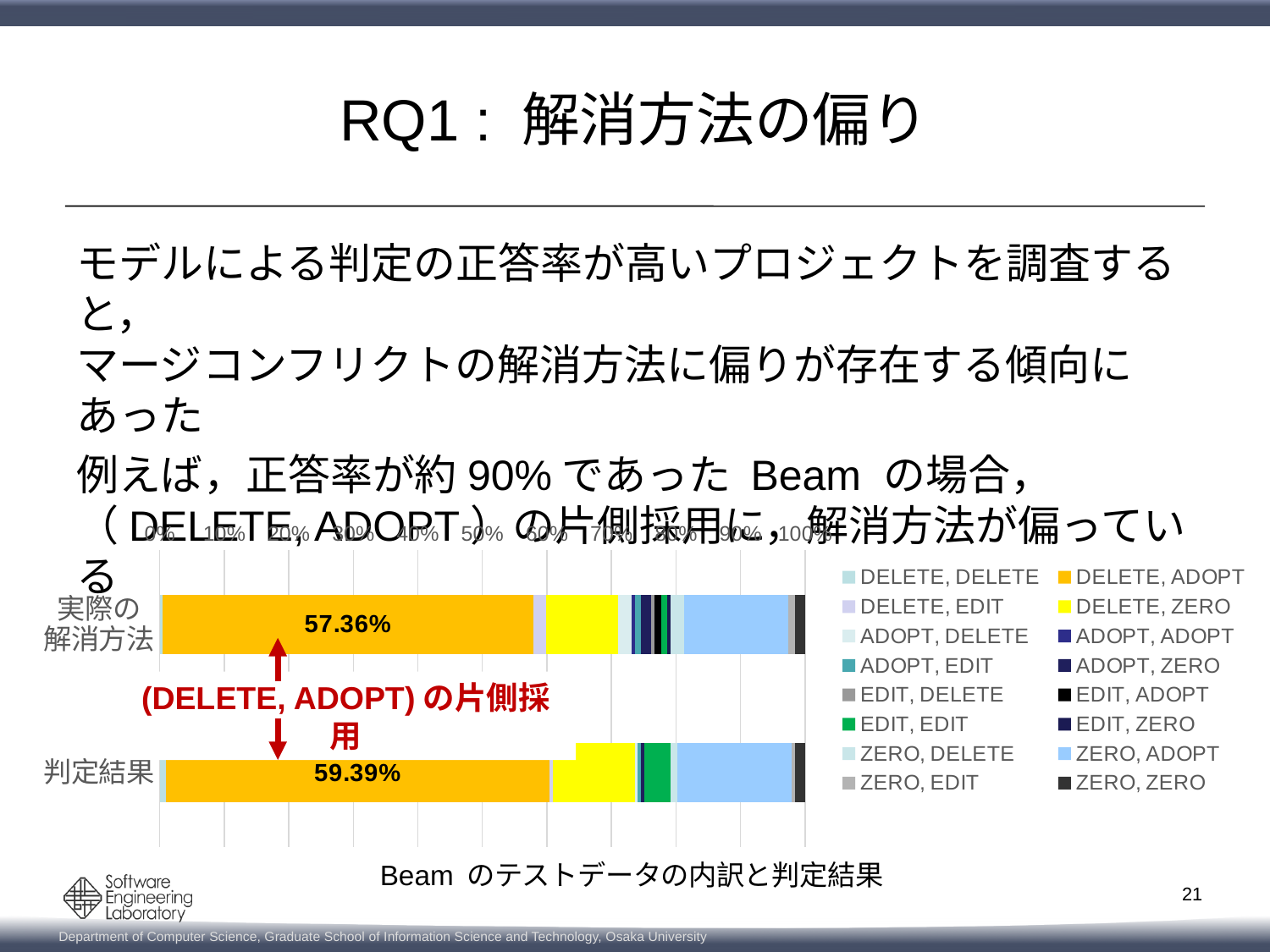

# RQ1 : 解消方法の偏り
モデルによる判定の正答率が高いプロジェクトを調査すると，
マージコンフリクトの解消方法に偏りが存在する傾向にあった
例えば，正答率が約90%であった Beam の場合，
（DELETE, ADOPT）の片側採用に，解消方法が偏っている

### Chart: Beam のテストデータの内訳と判定結果

| Category | DELETE, DELETE | DELETE, ADOPT | DELETE, EDIT | DELETE, ZERO | ADOPT, DELETE | ADOPT, ADOPT | ADOPT, EDIT | ADOPT, ZERO | EDIT, DELETE | EDIT, ADOPT | EDIT, EDIT | EDIT, ZERO | ZERO, DELETE | ZERO, ADOPT | ZERO, EDIT | ZERO, ZERO |
|---|---|---|---|---|---|---|---|---|---|---|---|---|---|---|---|---|
| 実際の
解消方法 | 0.005076142131979695 | 0.5736040609137056 | 0.02030456852791878 | 0.1116751269035533 | 0.02030456852791878 | 0.005076142131979695 | 0.01015228426395939 | 0.015228426395939087 | 0.005076142131979695 | 0.01015228426395939 | 0.01015228426395939 | 0.005076142131979695 | 0.02030456852791878 | 0.16243654822335024 | 0.01015228426395939 | 0.015228426395939087 |
| 判定結果 | 0.01015228426395939 | 0.5939086294416244 | 0.005076142131979695 | 0.12690355329949238 | 0.005076142131979695 | 0.0 | 0.005076142131979695 | 0.005076142131979695 | 0.0 | 0.0 | 0.04060913705583756 | 0.0 | 0.01015228426395939 | 0.17766497461928935 | 0.005076142131979695 | 0.015228426395939087 |
(DELETE, ADOPT)の片側採用
21